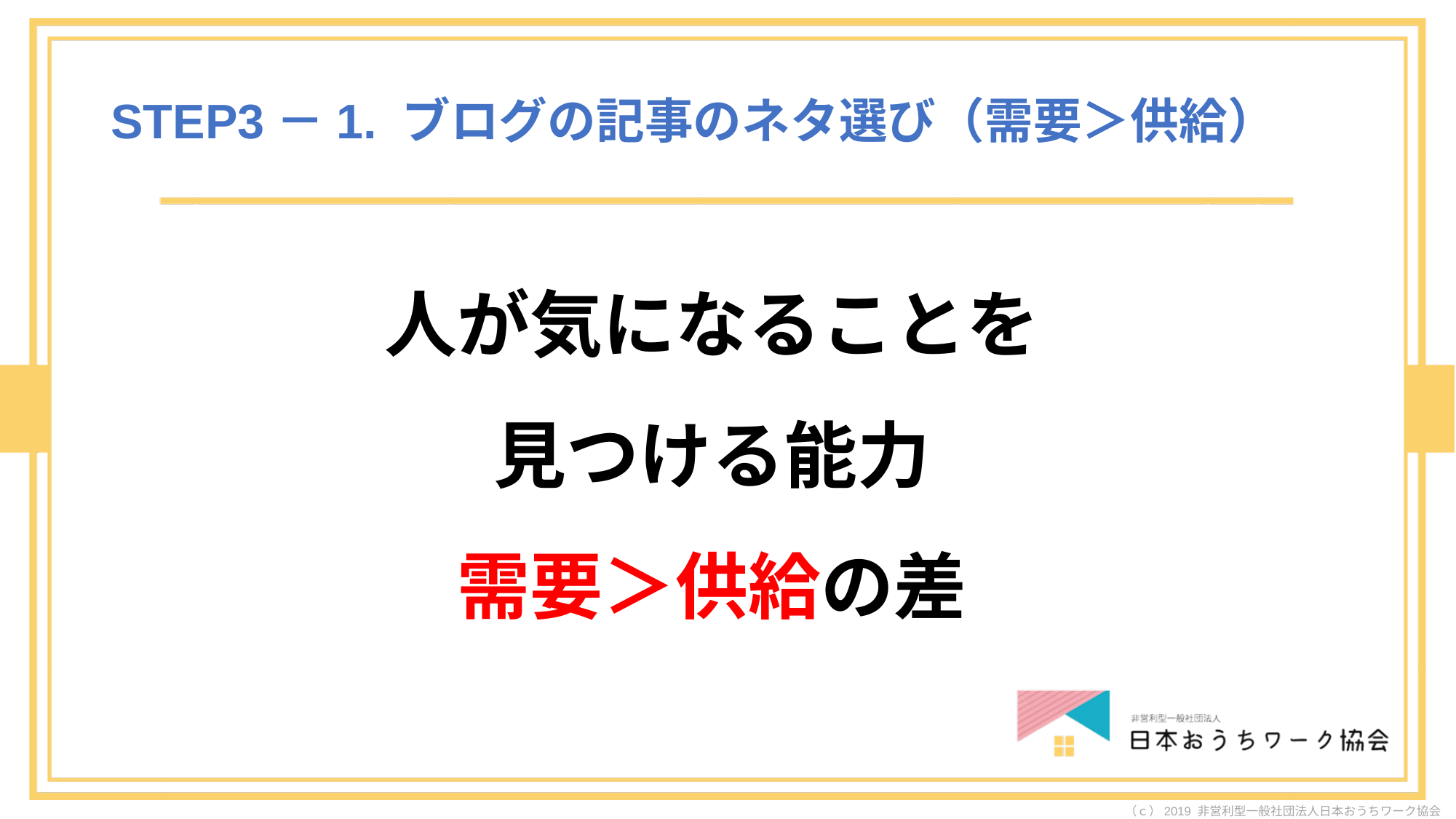

# STEP3－1. ブログの記事のネタ選び（需要＞供給）
人が気になることを
見つける能力
需要＞供給の差